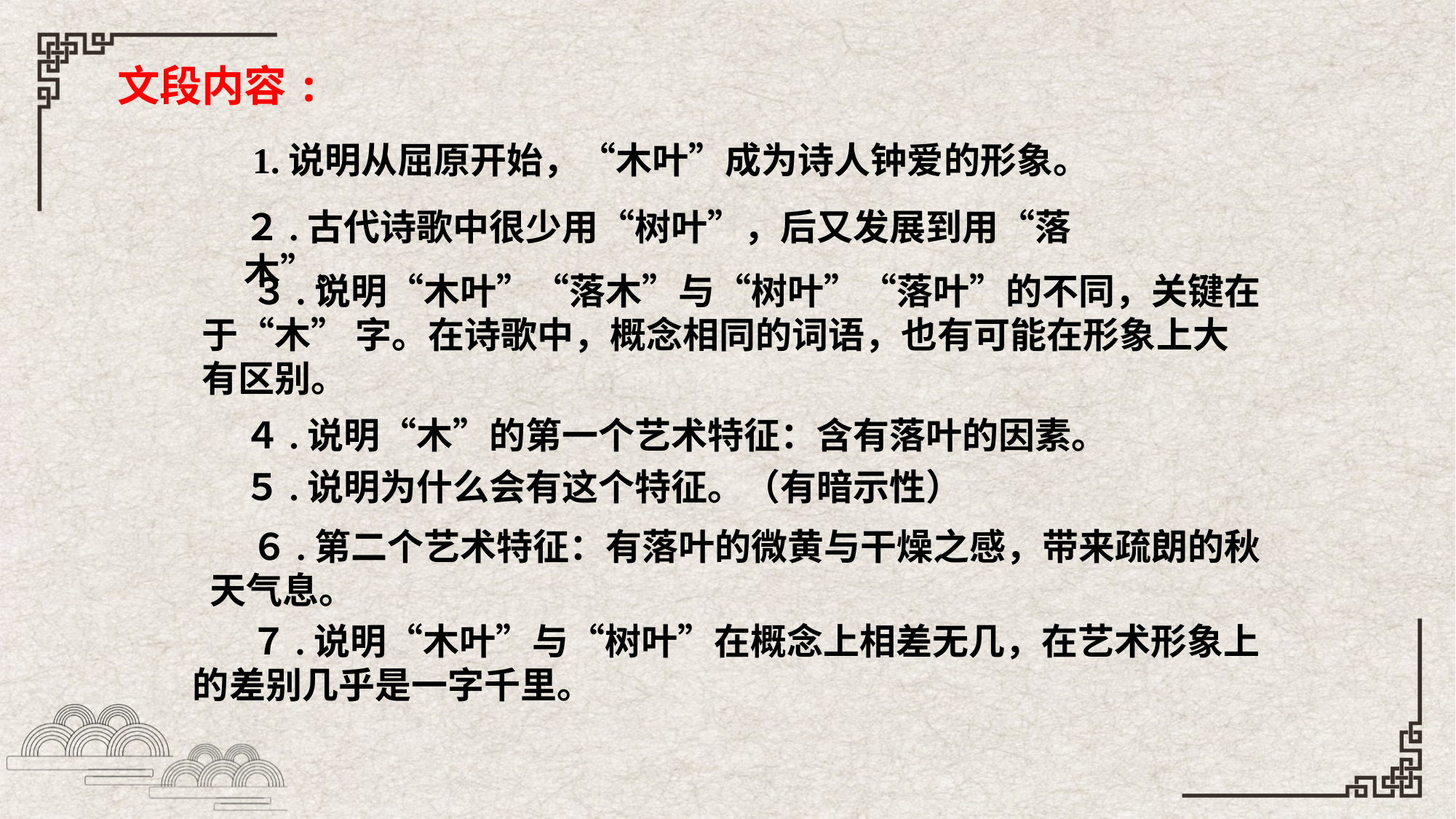

文段内容:
1.说明从屈原开始，“木叶”成为诗人钟爱的形象。
２.古代诗歌中很少用“树叶”，后又发展到用“落木”。
     ３.说明“木叶”“落木”与“树叶”“落叶”的不同，关键在于“木” 字。在诗歌中，概念相同的词语，也有可能在形象上大有区别。
４.说明“木”的第一个艺术特征：含有落叶的因素。
５.说明为什么会有这个特征。（有暗示性）
    ６.第二个艺术特征：有落叶的微黄与干燥之感，带来疏朗的秋天气息。
      ７.说明“木叶”与“树叶”在概念上相差无几，在艺术形象上的差别几乎是一字千里。